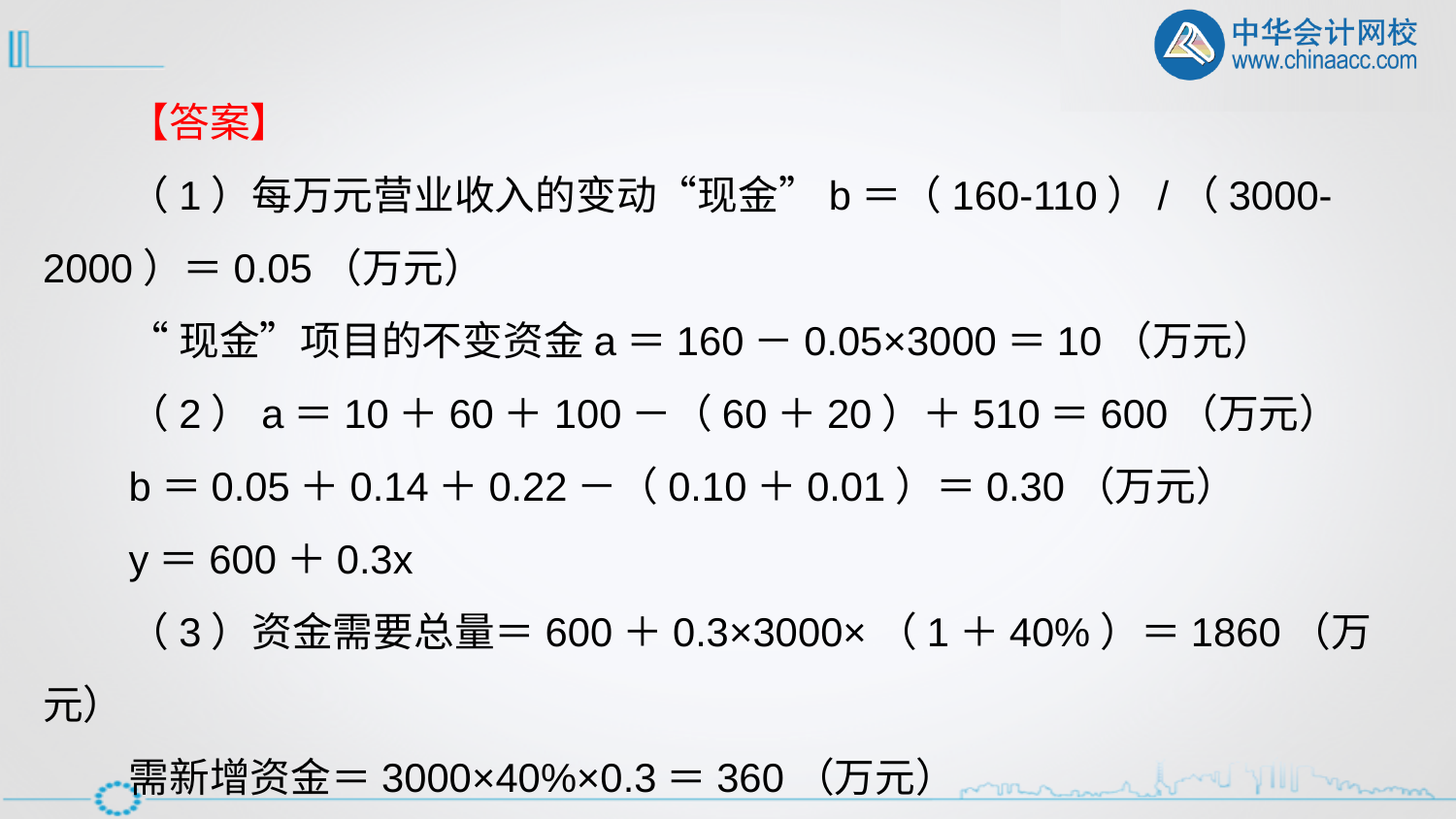

【答案】
（1）每万元营业收入的变动“现金”b＝（160-110）/（3000-2000）＝0.05（万元）
“现金”项目的不变资金a＝160－0.05×3000＝10（万元）
（2）a＝10＋60＋100－（60＋20）＋510＝600（万元）
b＝0.05＋0.14＋0.22－（0.10＋0.01）＝0.30（万元）
y＝600＋0.3x
（3）资金需要总量＝600＋0.3×3000×（1＋40%）＝1860（万元）
需新增资金＝3000×40%×0.3＝360（万元）